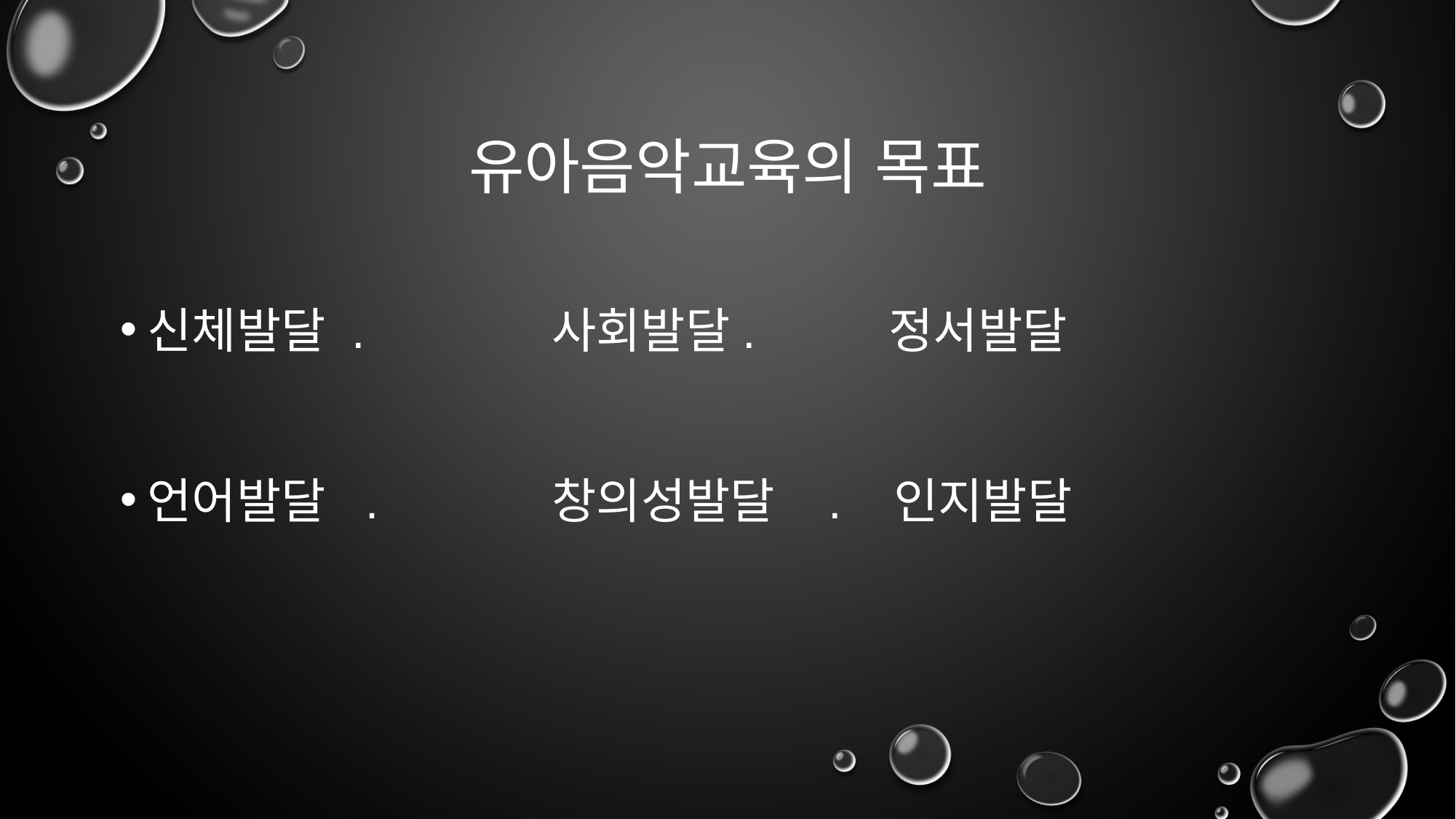

# 유아음악교육의 목표
신체발달 .             사회발달.         정서발달

언어발달  .            창의성발달   .   인지발달